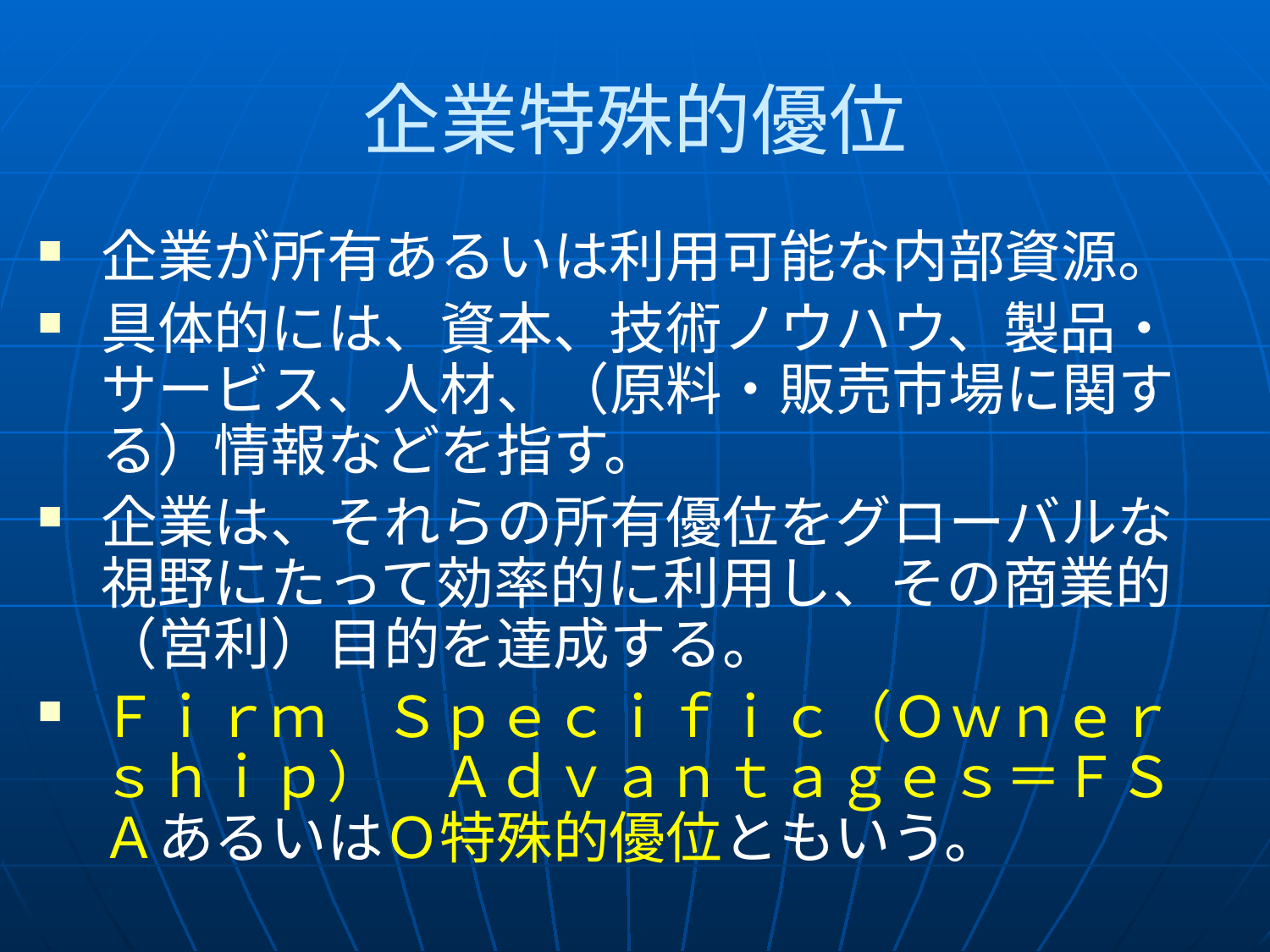

# 企業特殊的優位
企業が所有あるいは利用可能な内部資源。
具体的には、資本、技術ノウハウ、製品・サービス、人材、（原料・販売市場に関する）情報などを指す。
企業は、それらの所有優位をグローバルな視野にたって効率的に利用し、その商業的（営利）目的を達成する。
Ｆｉｒｍ　Ｓｐｅｃｉｆｉｃ（Ｏｗｎｅｒｓｈｉｐ）　Ａｄｖａｎｔａｇｅｓ＝ＦＳＡあるいはＯ特殊的優位ともいう。